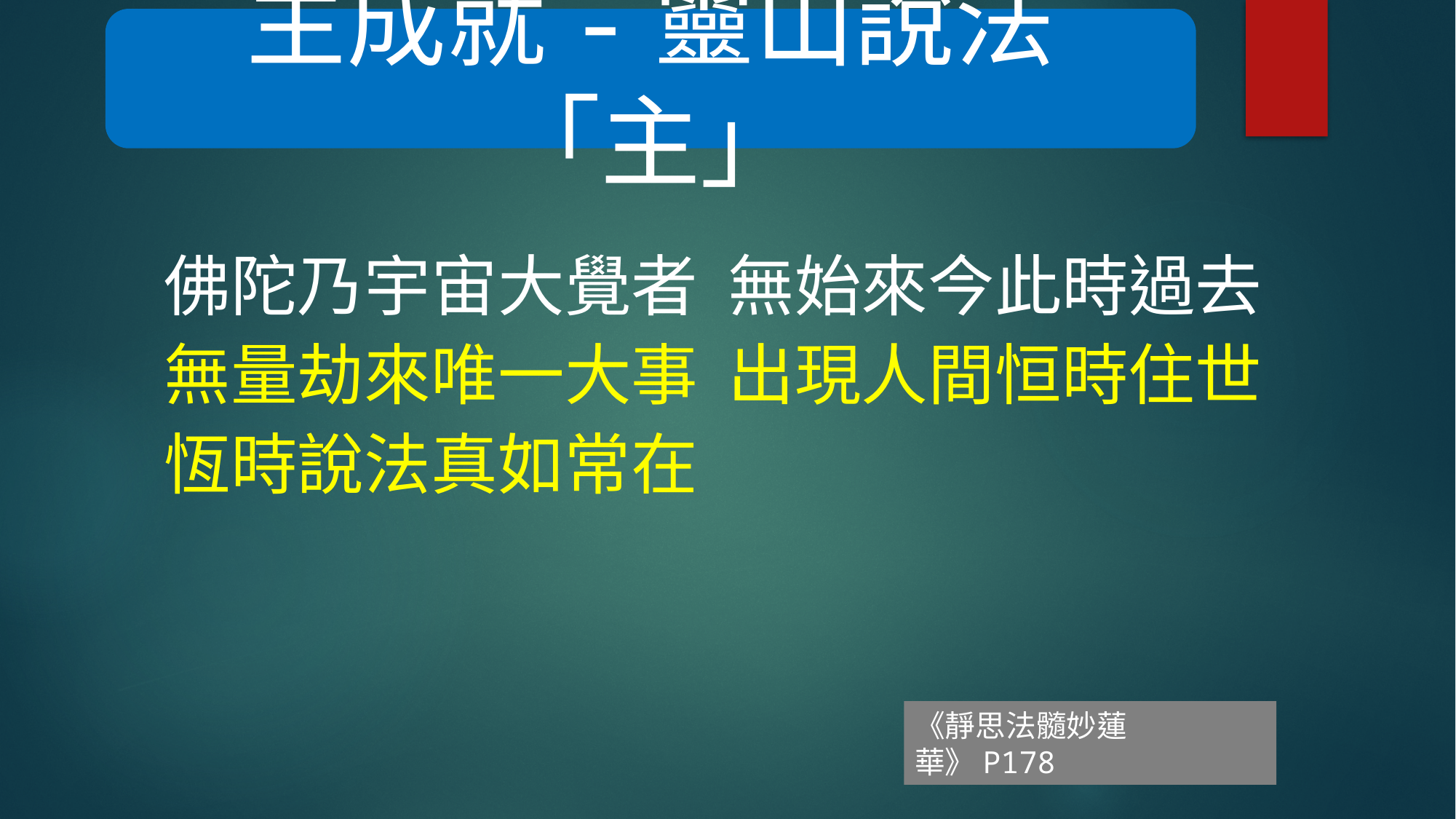

主成就-靈山說法「主」

佛陀乃宇宙大覺者  無始來今此時過去
無量劫來唯一大事  出現人間恒時住世
恆時說法真如常在
《靜思法髓妙蓮華》P178